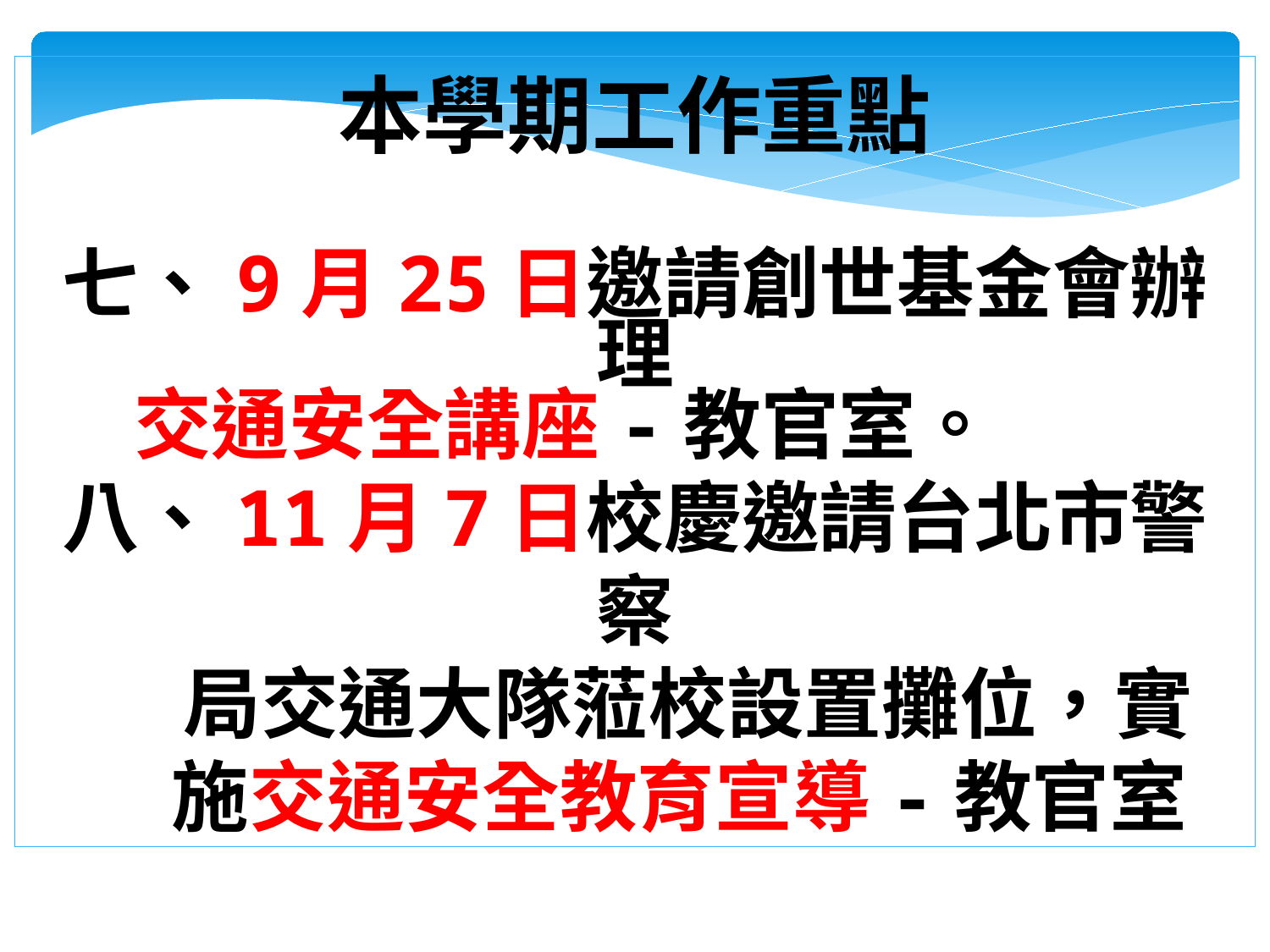

本學期工作重點

七、9月25日邀請創世基金會辦理
     交通安全講座-教官室。
八、11月7日校慶邀請台北市警察
     局交通大隊蒞校設置攤位，實
    施交通安全教育宣導-教官室